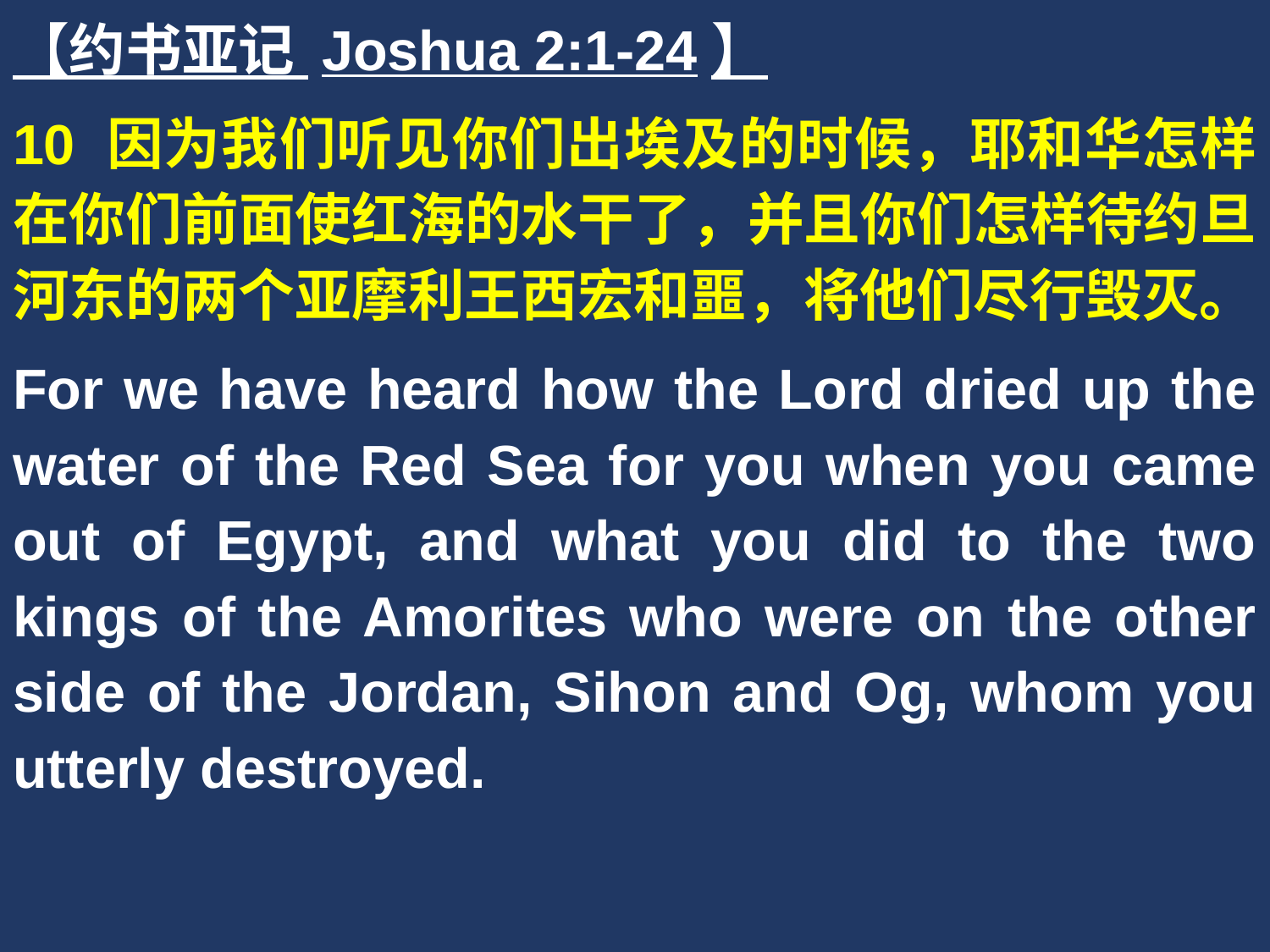

【约书亚记 Joshua 2:1-24】
10 因为我们听见你们出埃及的时候，耶和华怎样在你们前面使红海的水干了，并且你们怎样待约旦河东的两个亚摩利王西宏和噩，将他们尽行毁灭。
For we have heard how the Lord dried up the water of the Red Sea for you when you came out of Egypt, and what you did to the two kings of the Amorites who were on the other side of the Jordan, Sihon and Og, whom you utterly destroyed.